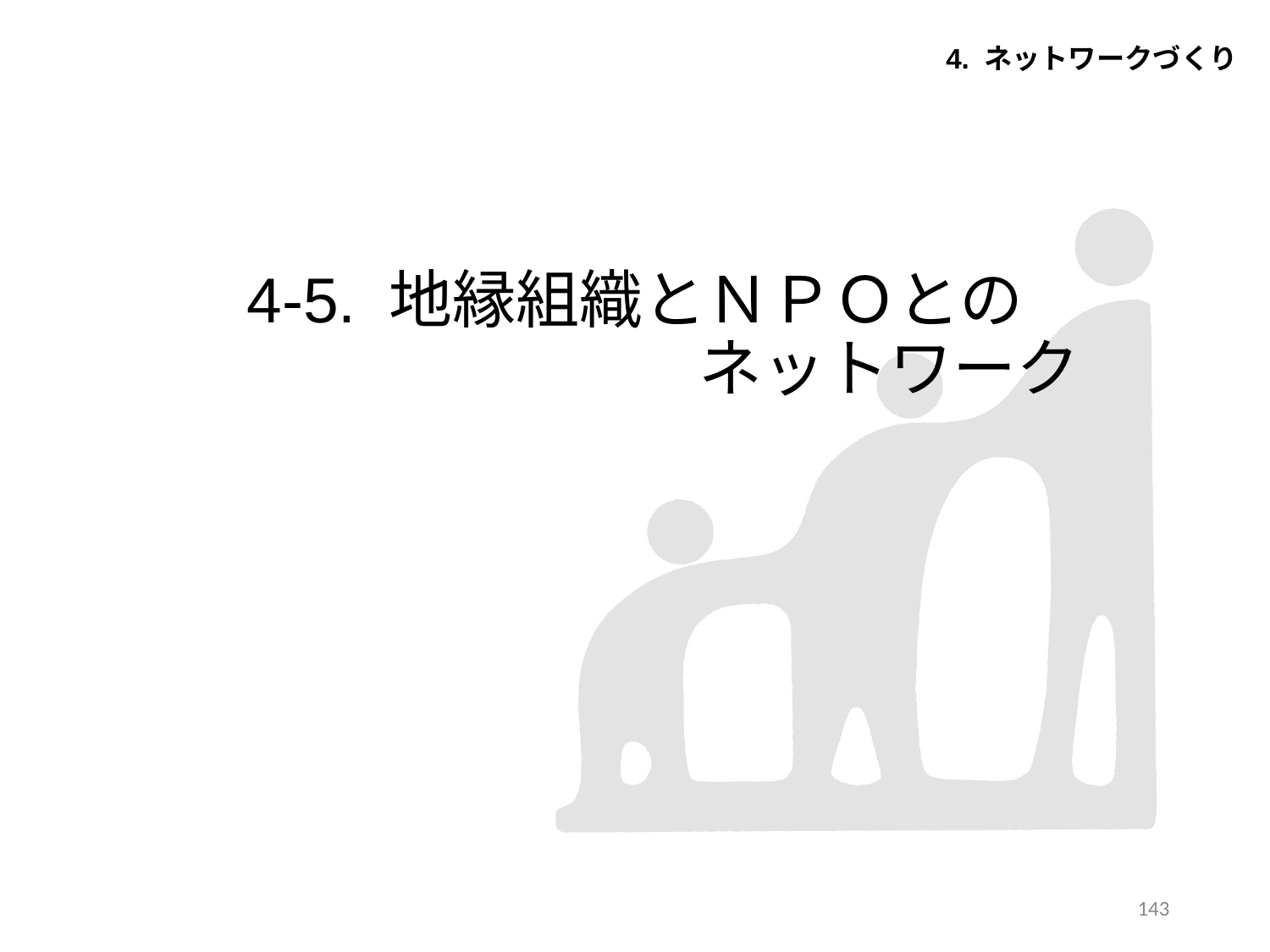

4. ネットワークづくり
# 4-5. 地縁組織とＮＰＯとの ネットワーク
143